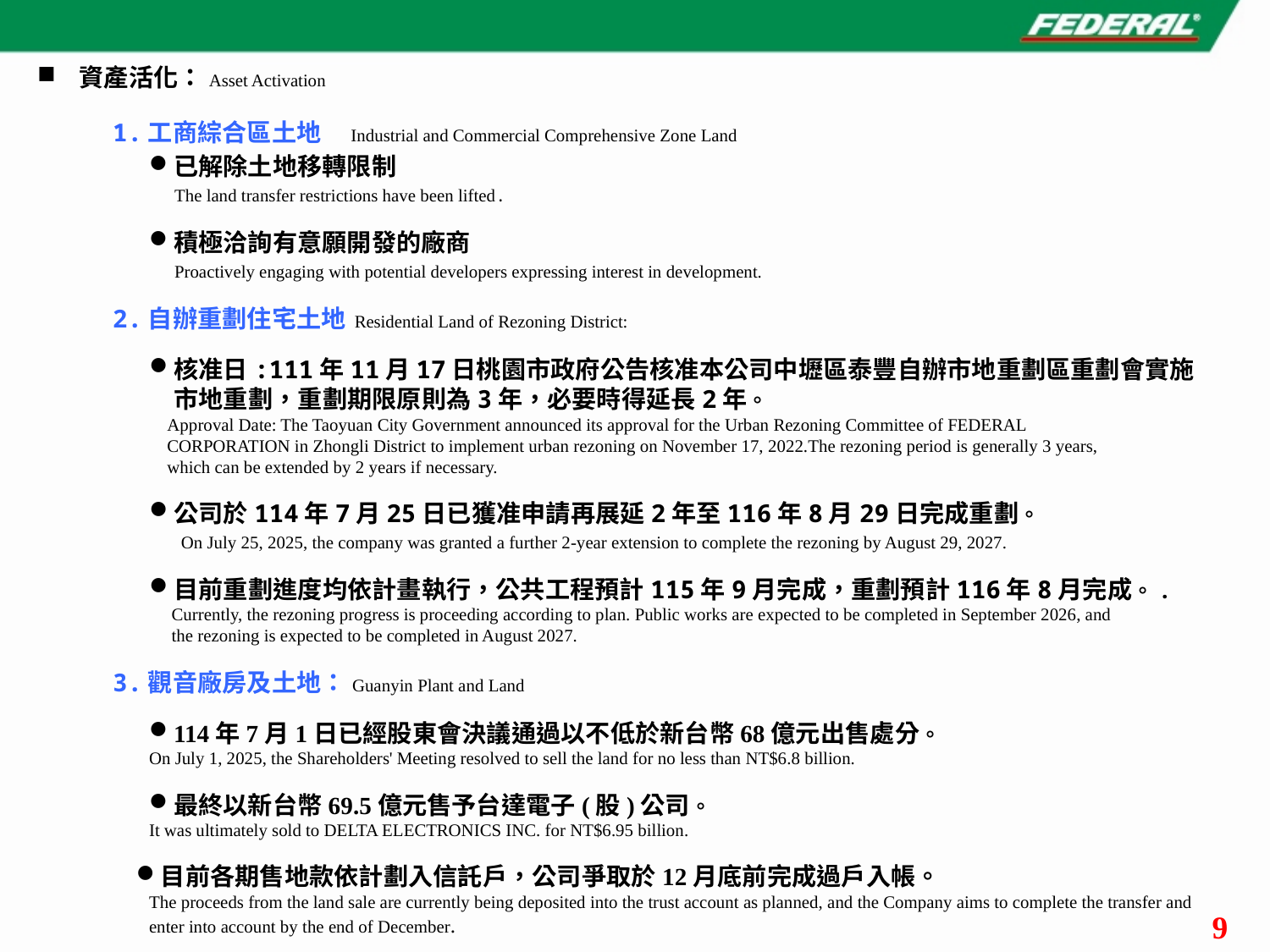

資產活化：Asset Activation
1.工商綜合區土地  Industrial and Commercial Comprehensive Zone Land
已解除土地移轉限制
  The land transfer restrictions have been lifted.

積極洽詢有意願開發的廠商
  Proactively engaging with potential developers expressing interest in development.

2.自辦重劃住宅土地 Residential Land of Rezoning District:

核准日:111年11月17日桃園市政府公告核准本公司中壢區泰豐自辦市地重劃區重劃會實施市地重劃，重劃期限原則為3年，必要時得延長2年。
    Approval Date: The Taoyuan City Government announced its approval for the Urban Rezoning Committee of FEDERAL
    CORPORATION in Zhongli District to implement urban rezoning on November 17, 2022.The rezoning period is generally 3 years,
    which can be extended by 2 years if necessary.

公司於114年7月25日已獲准申請再展延2年至116年8月29日完成重劃。
      On July 25, 2025, the company was granted a further 2-year extension to complete the rezoning by August 29, 2027.

目前重劃進度均依計畫執行，公共工程預計115年9月完成，重劃預計116年8月完成。.
     Currently, the rezoning progress is proceeding according to plan. Public works are expected to be completed in September 2026, and
     the rezoning is expected to be completed in August 2027.

3.觀音廠房及土地：Guanyin Plant and Land

114年7月1日已經股東會決議通過以不低於新台幣68億元出售處分。
On July 1, 2025, the Shareholders' Meeting resolved to sell the land for no less than NT$6.8 billion.

最終以新台幣69.5億元售予台達電子(股)公司。
It was ultimately sold to DELTA ELECTRONICS INC. for NT$6.95 billion.

目前各期售地款依計劃入信託戶，公司爭取於12月底前完成過戶入帳。
The proceeds from the land sale are currently being deposited into the trust account as planned, and the Company aims to complete the transfer and enter into account by the end of December.

9